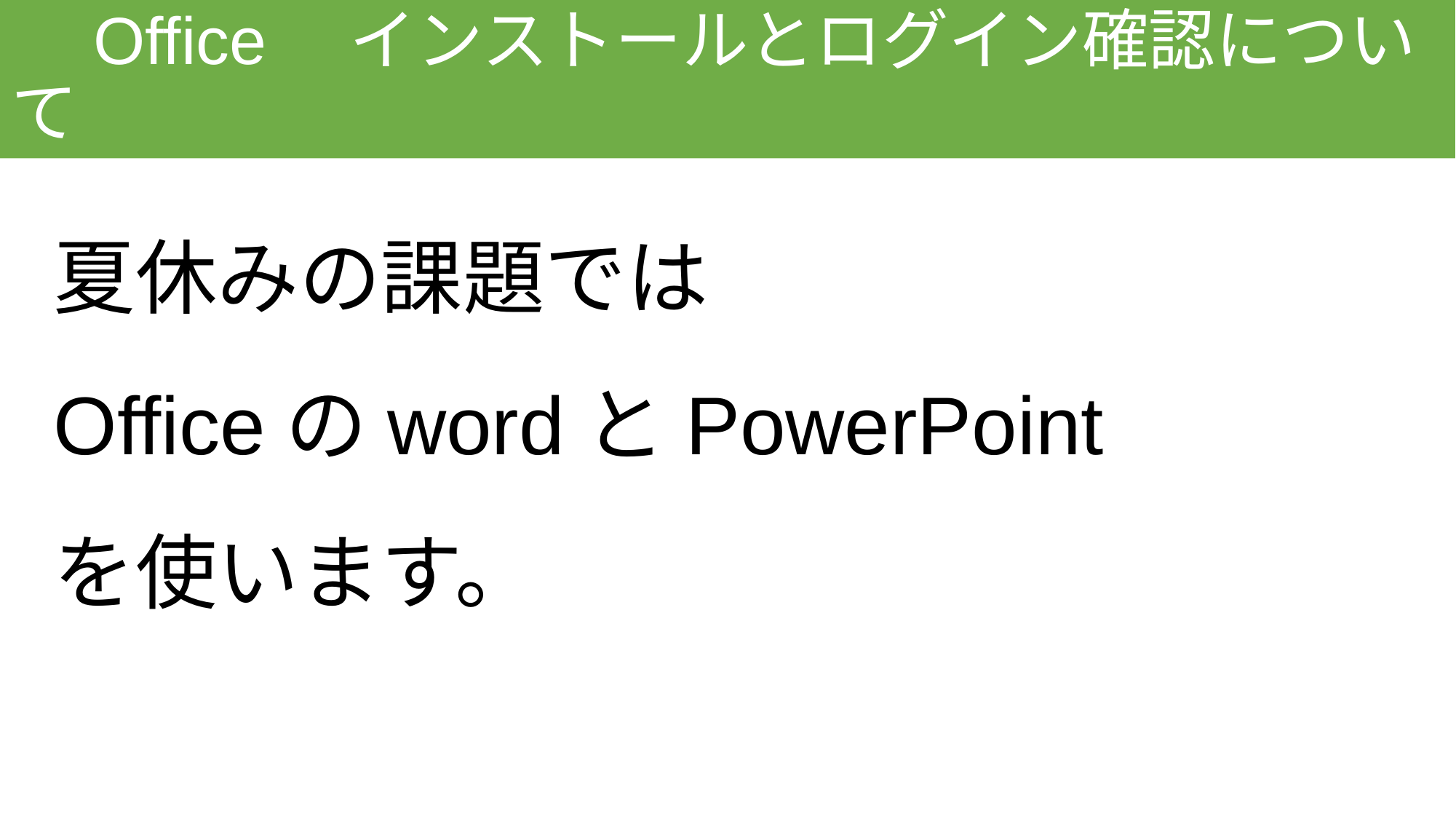

# Office　インストールとログイン確認について
夏休みの課題では
OfficeのwordとPowerPoint
を使います。